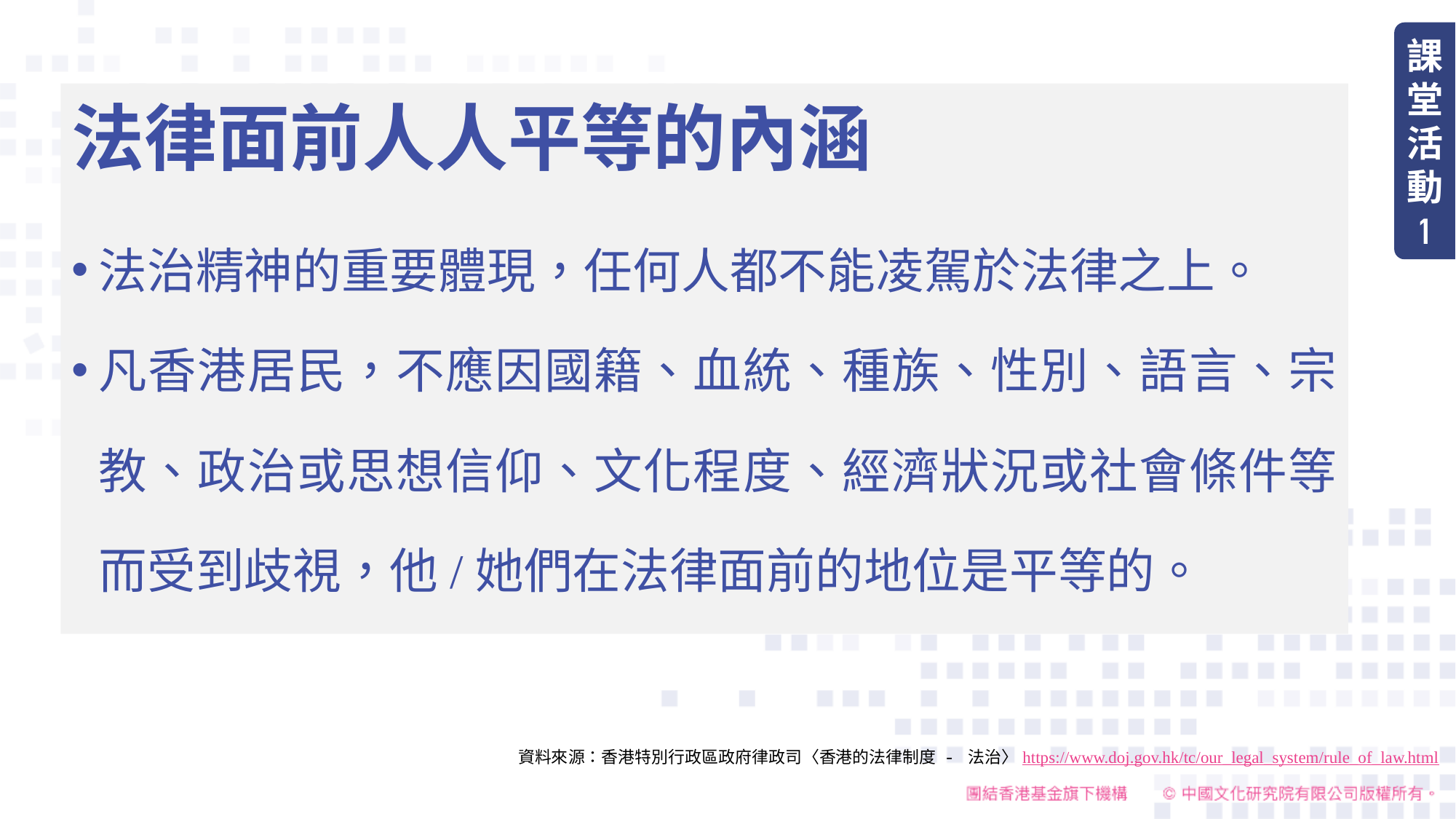

課堂活動
1
法律面前人人平等的內涵

法治精神的重要體現，任何人都不能凌駕於法律之上。
凡香港居民，不應因國籍、血統、種族、性別、語言、宗教、政治或思想信仰、文化程度、經濟狀況或社會條件等而受到歧視，他/她們在法律面前的地位是平等的。

資料來源：香港特別行政區政府律政司〈香港的法律制度 - 法治〉https://www.doj.gov.hk/tc/our_legal_system/rule_of_law.html